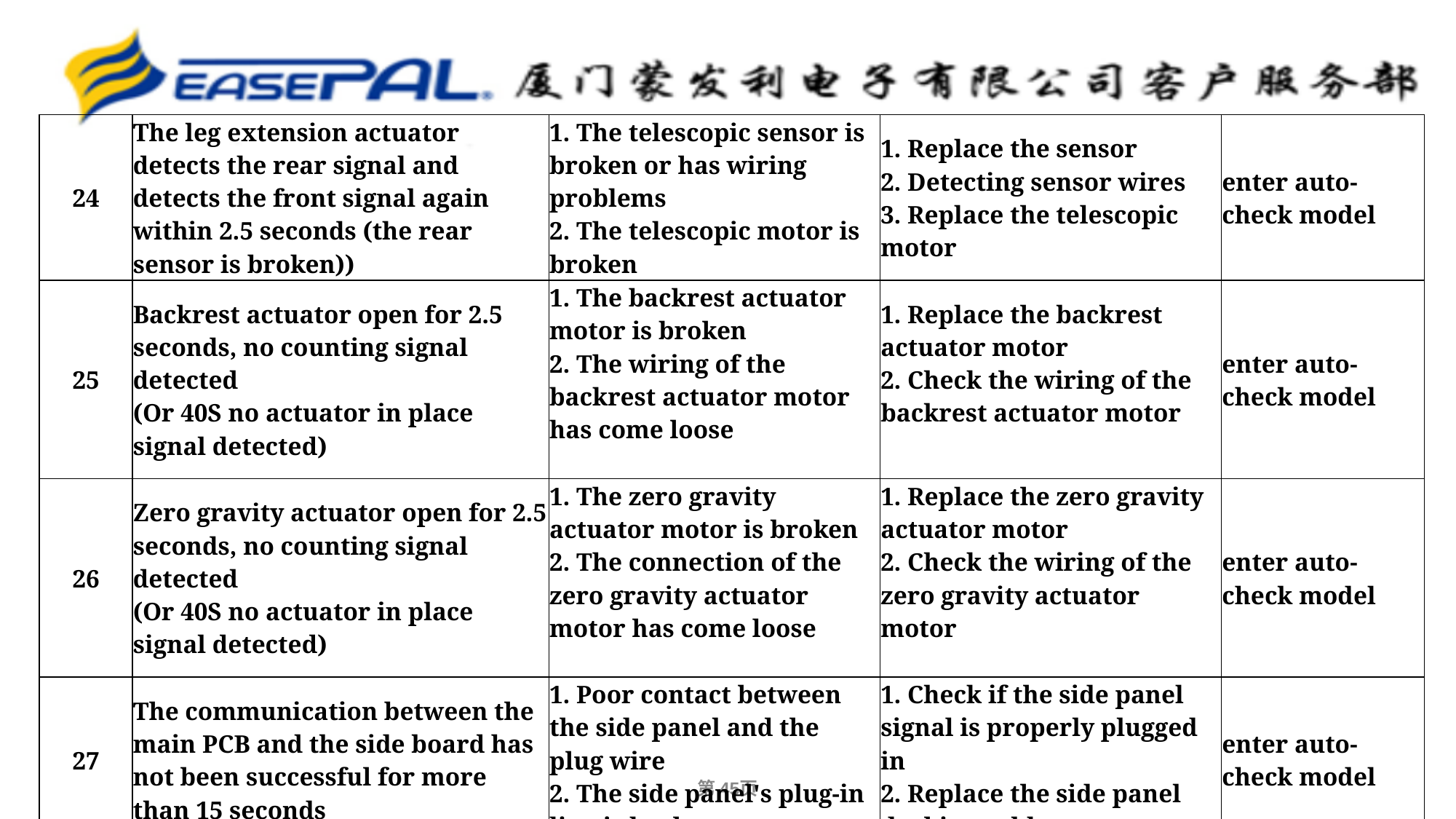

| 24 | The leg extension actuator detects the rear signal and detects the front signal again within 2.5 seconds (the rear sensor is broken)) | 1. The telescopic sensor is broken or has wiring problems 2. The telescopic motor is broken | 1. Replace the sensor 2. Detecting sensor wires 3. Replace the telescopic motor | enter auto-check model |
| --- | --- | --- | --- | --- |
| 25 | Backrest actuator open for 2.5 seconds, no counting signal detected (Or 40S no actuator in place signal detected) | 1. The backrest actuator motor is broken 2. The wiring of the backrest actuator motor has come loose | 1. Replace the backrest actuator motor 2. Check the wiring of the backrest actuator motor | enter auto-check model |
| 26 | Zero gravity actuator open for 2.5 seconds, no counting signal detected (Or 40S no actuator in place signal detected) | 1. The zero gravity actuator motor is broken 2. The connection of the zero gravity actuator motor has come loose | 1. Replace the zero gravity actuator motor 2. Check the wiring of the zero gravity actuator motor | enter auto-check model |
| 27 | The communication between the main PCB and the side board has not been successful for more than 15 seconds | 1. Poor contact between the side panel and the plug wire 2. The side panel's plug-in line is broken | 1. Check if the side panel signal is properly plugged in 2. Replace the side panel docking cable | enter auto-check model |
第45页